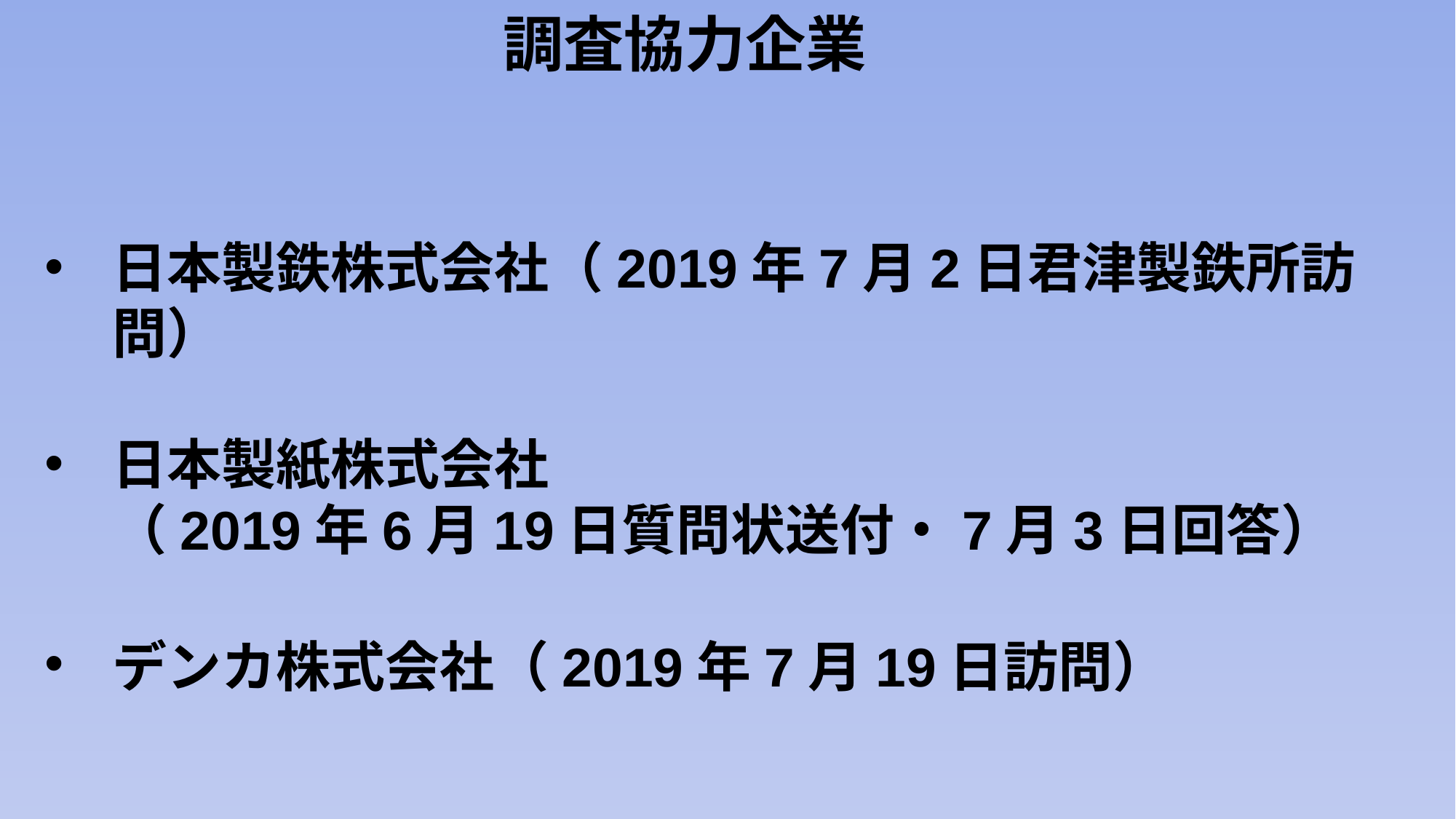

調査協力企業
日本製鉄株式会社（2019年7月2日君津製鉄所訪問）

日本製紙株式会社
（2019年6月19日質問状送付・7月3日回答）

デンカ株式会社（2019年7月19日訪問）